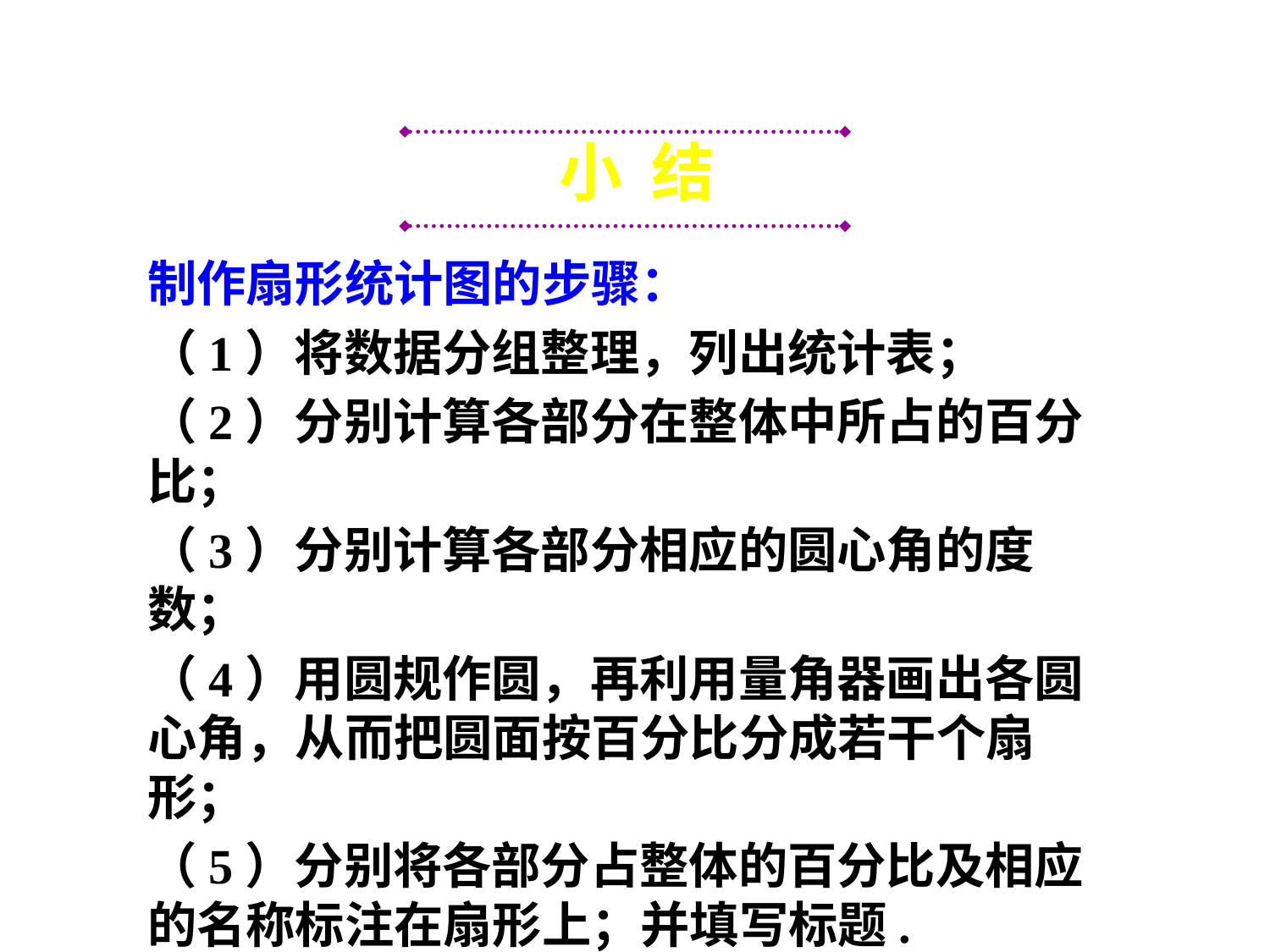

小  结

制作扇形统计图的步骤：
（1）将数据分组整理，列出统计表；
（2）分别计算各部分在整体中所占的百分比；
（3）分别计算各部分相应的圆心角的度数；
（4）用圆规作圆，再利用量角器画出各圆心角，从而把圆面按百分比分成若干个扇形；
（5）分别将各部分占整体的百分比及相应的名称标注在扇形上；并填写标题.